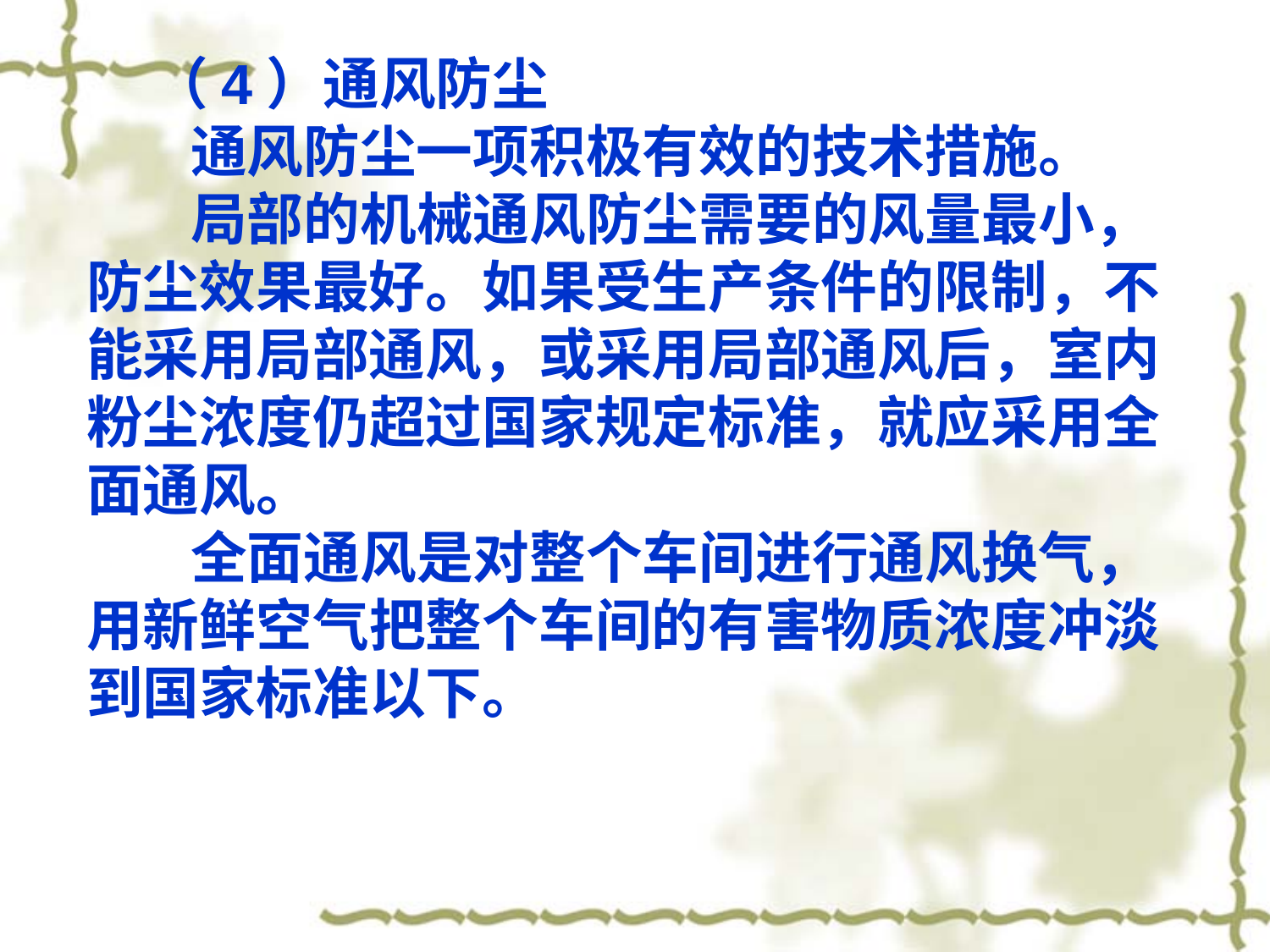

（4）通风防尘
       通风防尘一项积极有效的技术措施。
       局部的机械通风防尘需要的风量最小，防尘效果最好。如果受生产条件的限制，不能采用局部通风，或采用局部通风后，室内粉尘浓度仍超过国家规定标准，就应采用全面通风。
       全面通风是对整个车间进行通风换气，用新鲜空气把整个车间的有害物质浓度冲淡到国家标准以下。

85